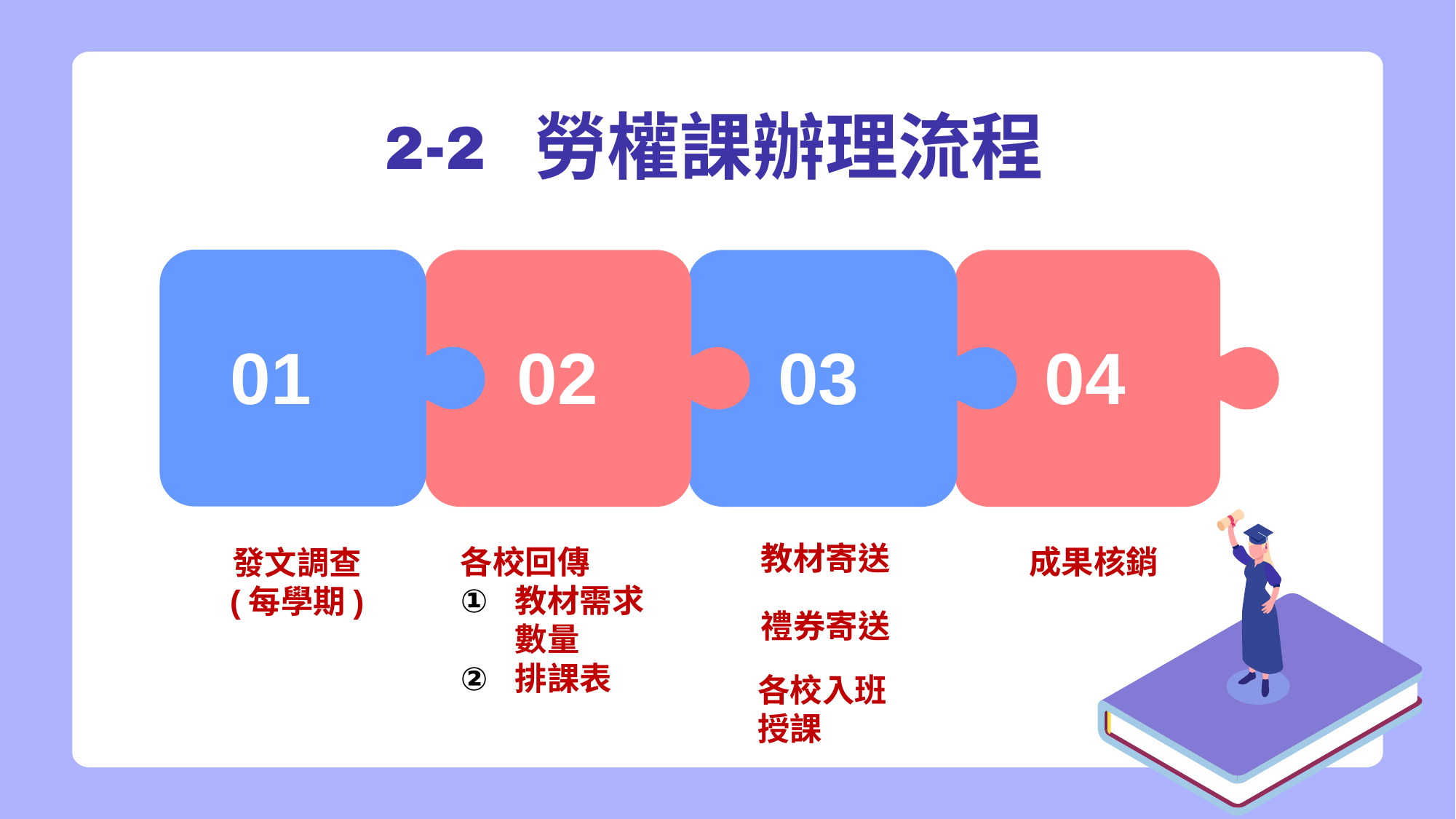

勞權課辦理流程
2-2

02
01
04
03

教材寄送
各校回傳
教材需求數量
排課表
成果核銷
發文調查
(每學期)
禮券寄送
各校入班授課